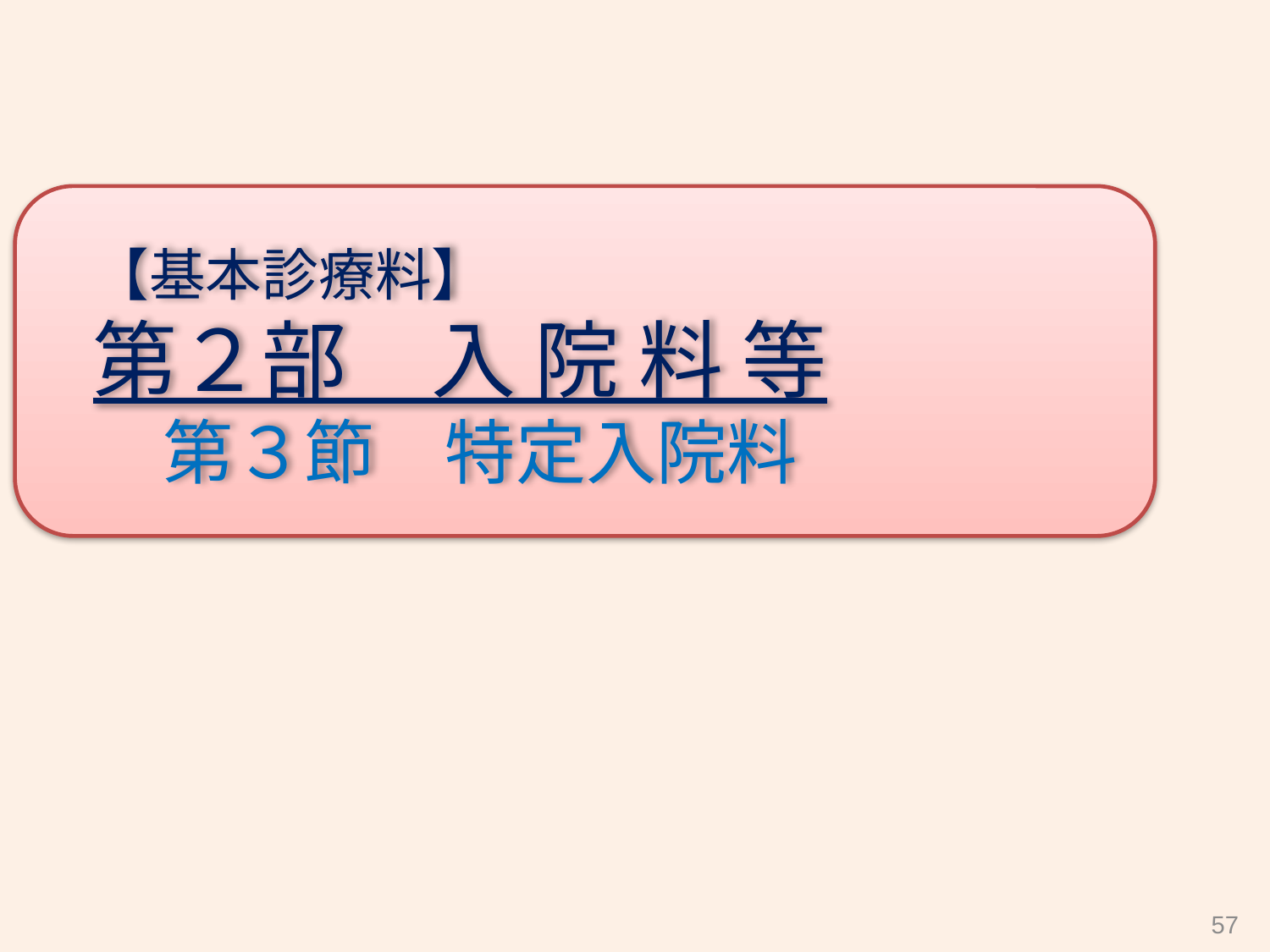

【基本診療料】
第２部　入 院 料 等
　第３節　特定入院料
57